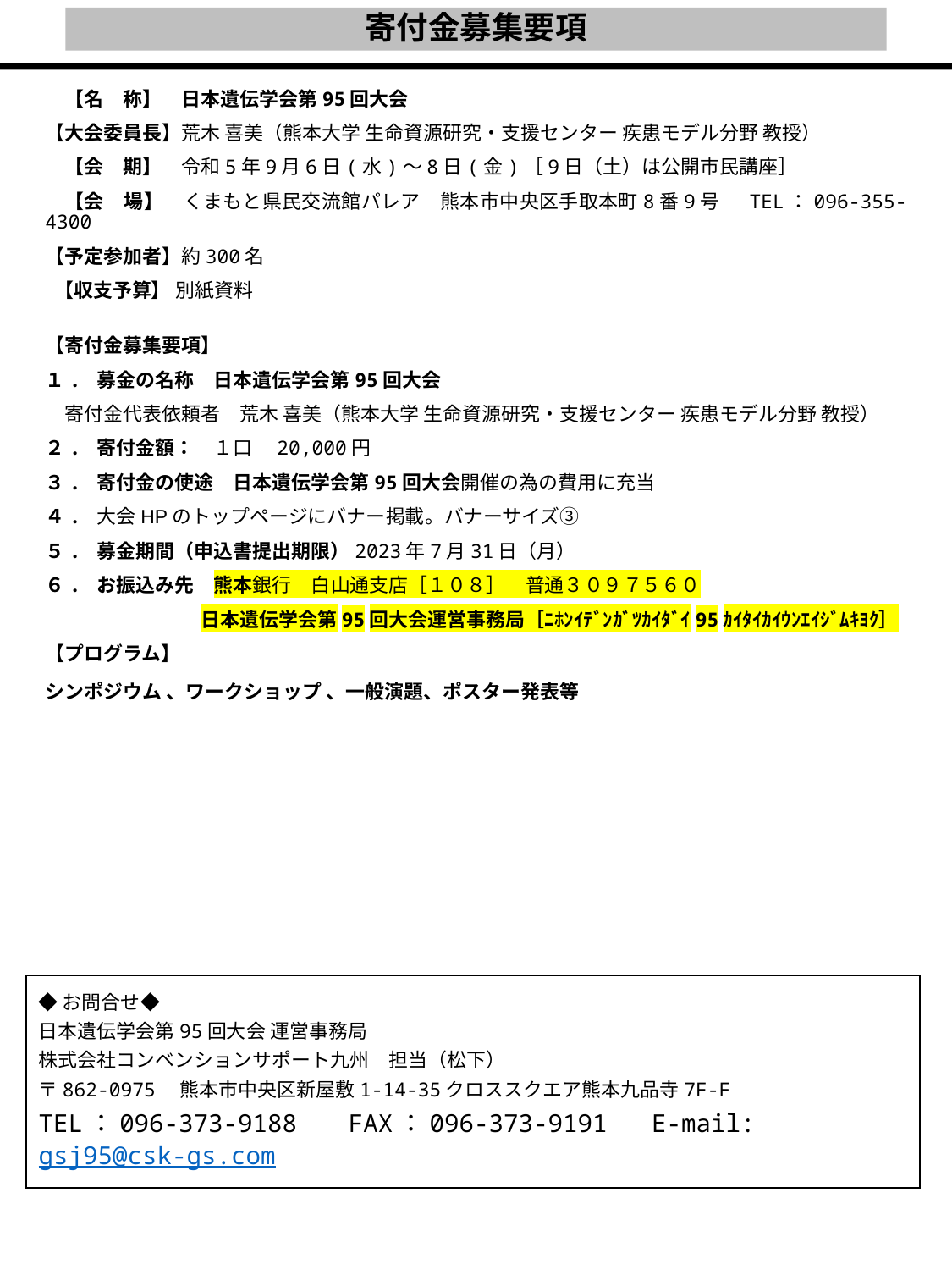

# 寄付金募集要項
　【名　称】　日本遺伝学会第95回大会
【大会委員長】荒木 喜美（熊本大学 生命資源研究・支援センター 疾患モデル分野 教授）
　【会　期】　令和5年9月6日(水)〜8日(金)［9日（土）は公開市民講座］
　【会　場】　くまもと県民交流館パレア　熊本市中央区手取本町8番9号 　TEL：096-355-4300
【予定参加者】約300名
 【収支予算】 別紙資料
【寄付金募集要項】
１. 募金の名称　日本遺伝学会第95回大会
　寄付金代表依頼者　荒木 喜美（熊本大学 生命資源研究・支援センター 疾患モデル分野 教授）
２. 寄付金額：　１口　20,000円
３. 寄付金の使途　日本遺伝学会第95回大会開催の為の費用に充当
４. 大会HPのトップページにバナー掲載。バナーサイズ③
５. 募金期間（申込書提出期限）2023年7月31日（月）
６. お振込み先　熊本銀行　白山通支店［１０８］　普通３０９７５６０
　　　　　　　　日本遺伝学会第95回大会運営事務局［ﾆﾎﾝｲﾃﾞﾝｶﾞﾂｶｲﾀﾞｲ95ｶｲﾀｲｶｲｳﾝｴｲｼﾞﾑｷﾖｸ］
【プログラム】
シンポジウム 、ワークショップ 、一般演題、ポスター発表等
◆お問合せ◆
日本遺伝学会第95回大会 運営事務局
株式会社コンベンションサポート九州　担当（松下）
〒862-0975　熊本市中央区新屋敷1-14-35クロススクエア熊本九品寺7F-F
TEL：096-373-9188 　FAX：096-373-9191   E-mail:gsj95@csk-gs.com